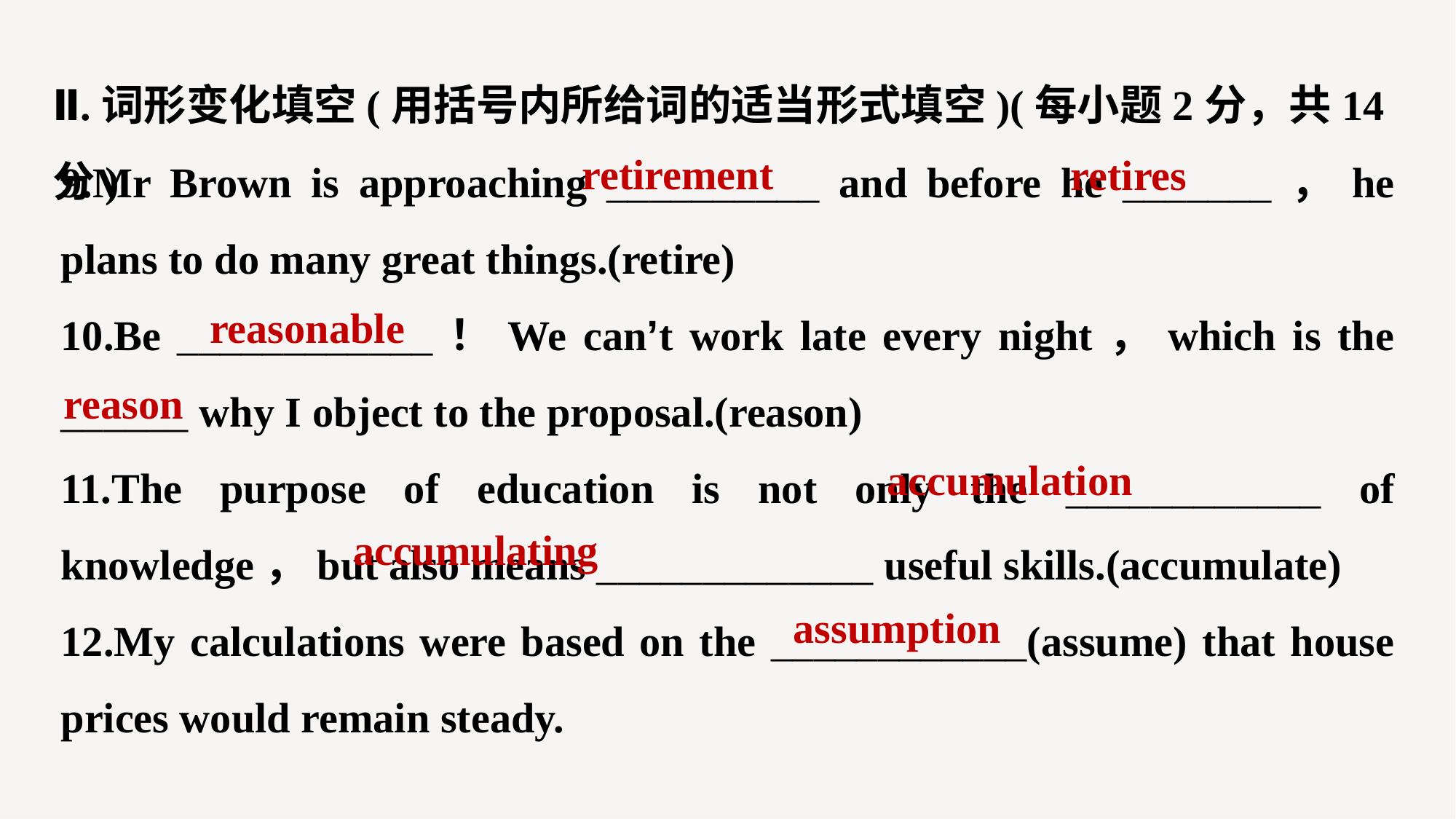

Ⅱ.词形变化填空(用括号内所给词的适当形式填空)(每小题2分，共14分)
9.Mr Brown is approaching __________ and before he _______，he plans to do many great things.(retire)
10.Be ____________！We can’t work late every night，which is the ______ why I object to the proposal.(reason)
11.The purpose of education is not only the ____________ of knowledge，but also means _____________ useful skills.(accumulate)
12.My calculations were based on the ____________(assume) that house prices would remain steady.
retirement
retires
reasonable
reason
accumulation
accumulating
assumption